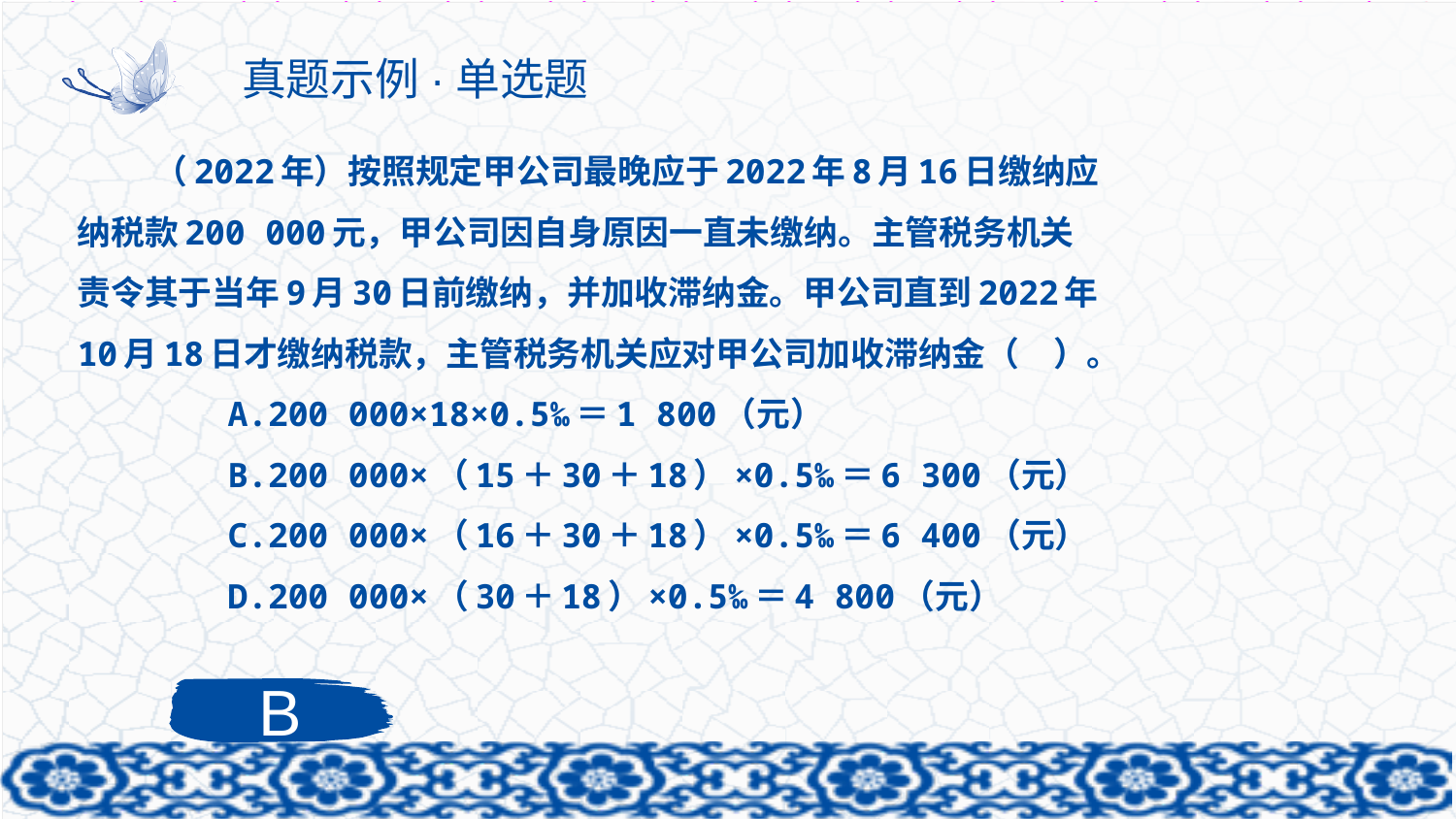

# 真题示例·单选题
（2022年）按照规定甲公司最晚应于2022年8月16日缴纳应纳税款200 000元，甲公司因自身原因一直未缴纳。主管税务机关责令其于当年9月30日前缴纳，并加收滞纳金。甲公司直到2022年10月18日才缴纳税款，主管税务机关应对甲公司加收滞纳金（　）。
　　A.200 000×18×0.5‰＝1 800（元）
　　B.200 000×（15＋30＋18）×0.5‰＝6 300（元）
　　C.200 000×（16＋30＋18）×0.5‰＝6 400（元）
　　D.200 000×（30＋18）×0.5‰＝4 800（元）

B